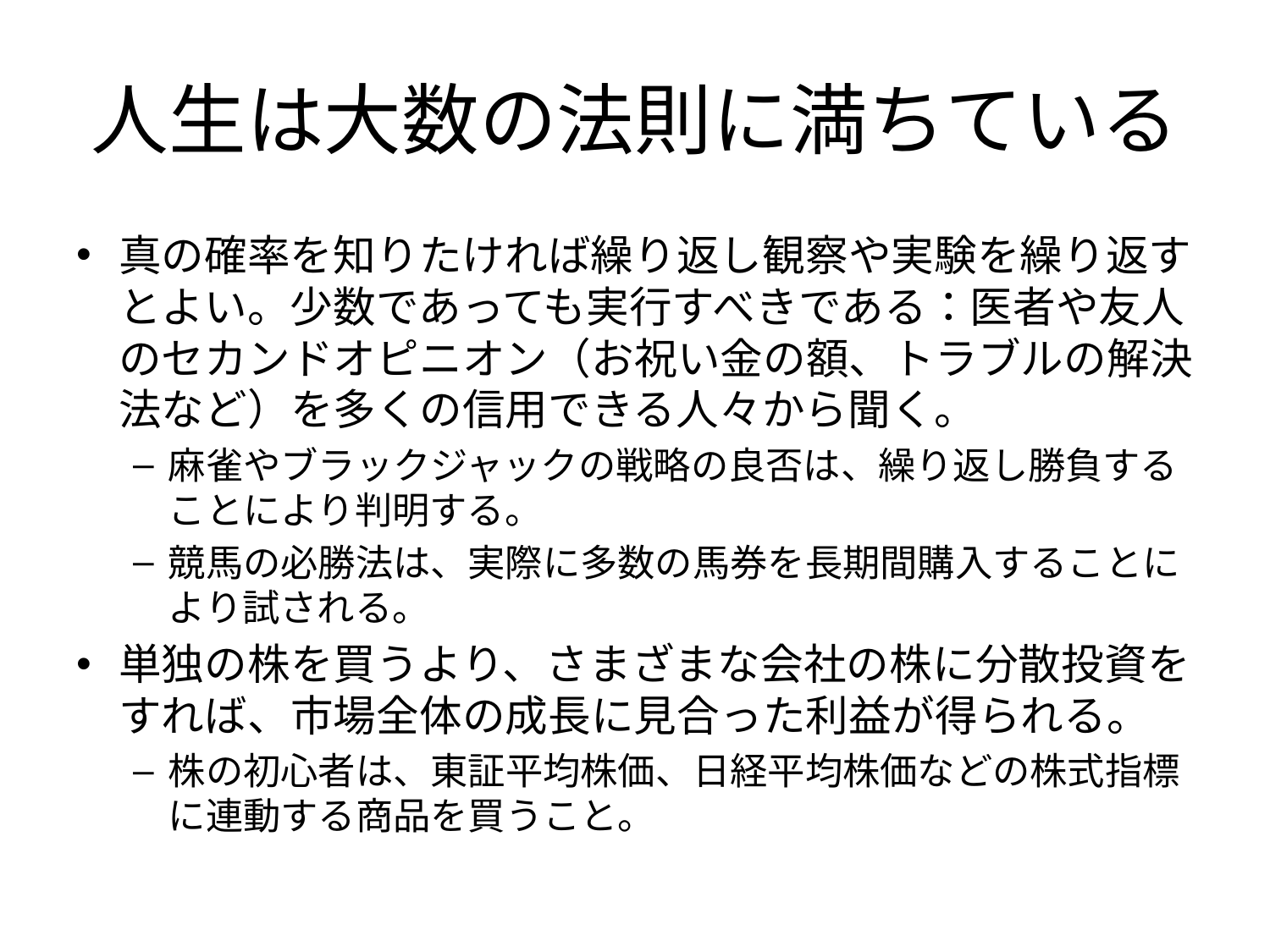

# 人生は大数の法則に満ちている
真の確率を知りたければ繰り返し観察や実験を繰り返すとよい。少数であっても実行すべきである：医者や友人のセカンドオピニオン（お祝い金の額、トラブルの解決法など）を多くの信用できる人々から聞く。
麻雀やブラックジャックの戦略の良否は、繰り返し勝負することにより判明する。
競馬の必勝法は、実際に多数の馬券を長期間購入することにより試される。
単独の株を買うより、さまざまな会社の株に分散投資をすれば、市場全体の成長に見合った利益が得られる。
株の初心者は、東証平均株価、日経平均株価などの株式指標に連動する商品を買うこと。